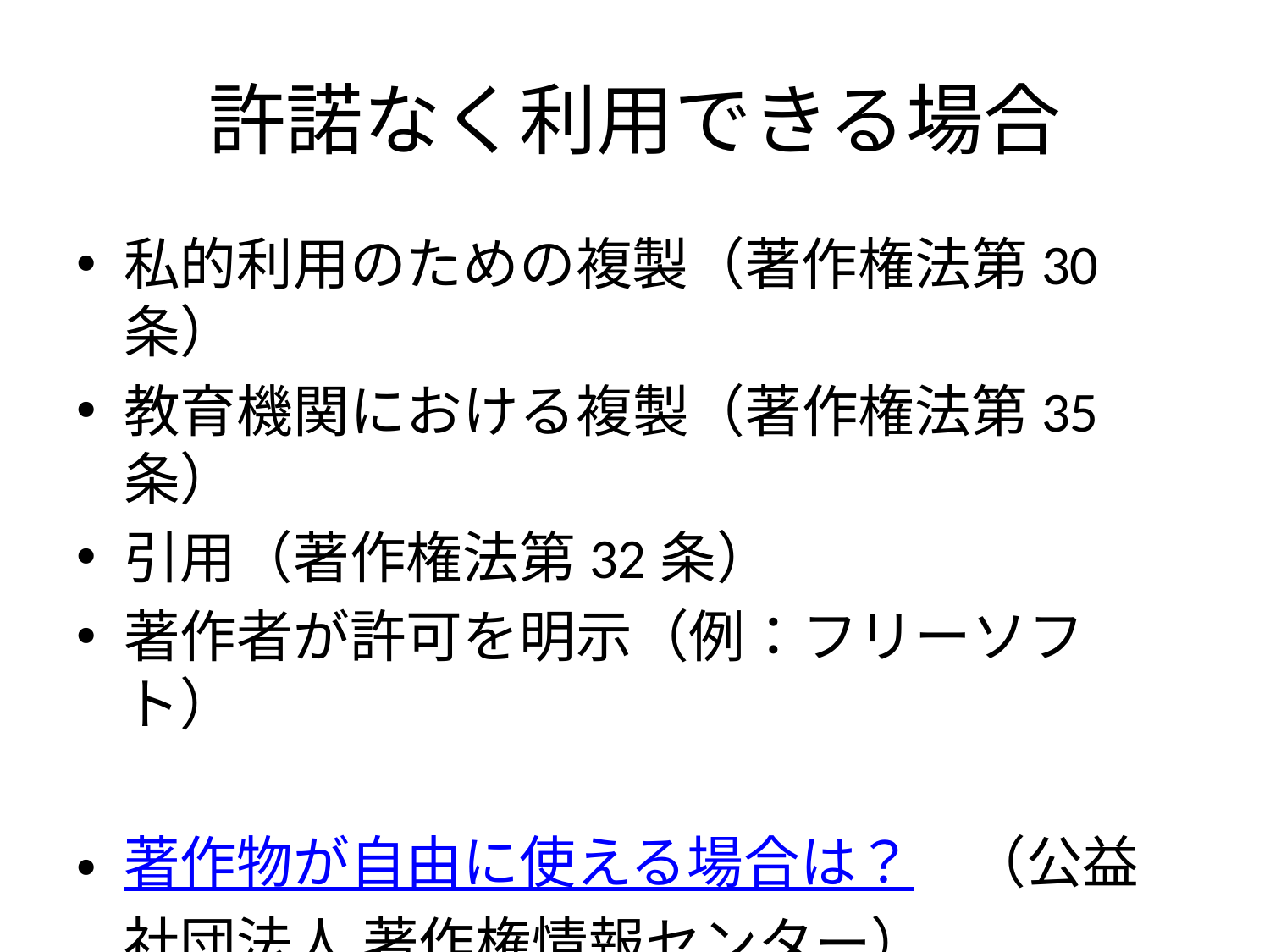

# 許諾なく利用できる場合
私的利用のための複製（著作権法第30条）
教育機関における複製（著作権法第35条）
引用（著作権法第32条）
著作者が許可を明示（例：フリーソフト）

著作物が自由に使える場合は？　（公益社団法人 著作権情報センター）